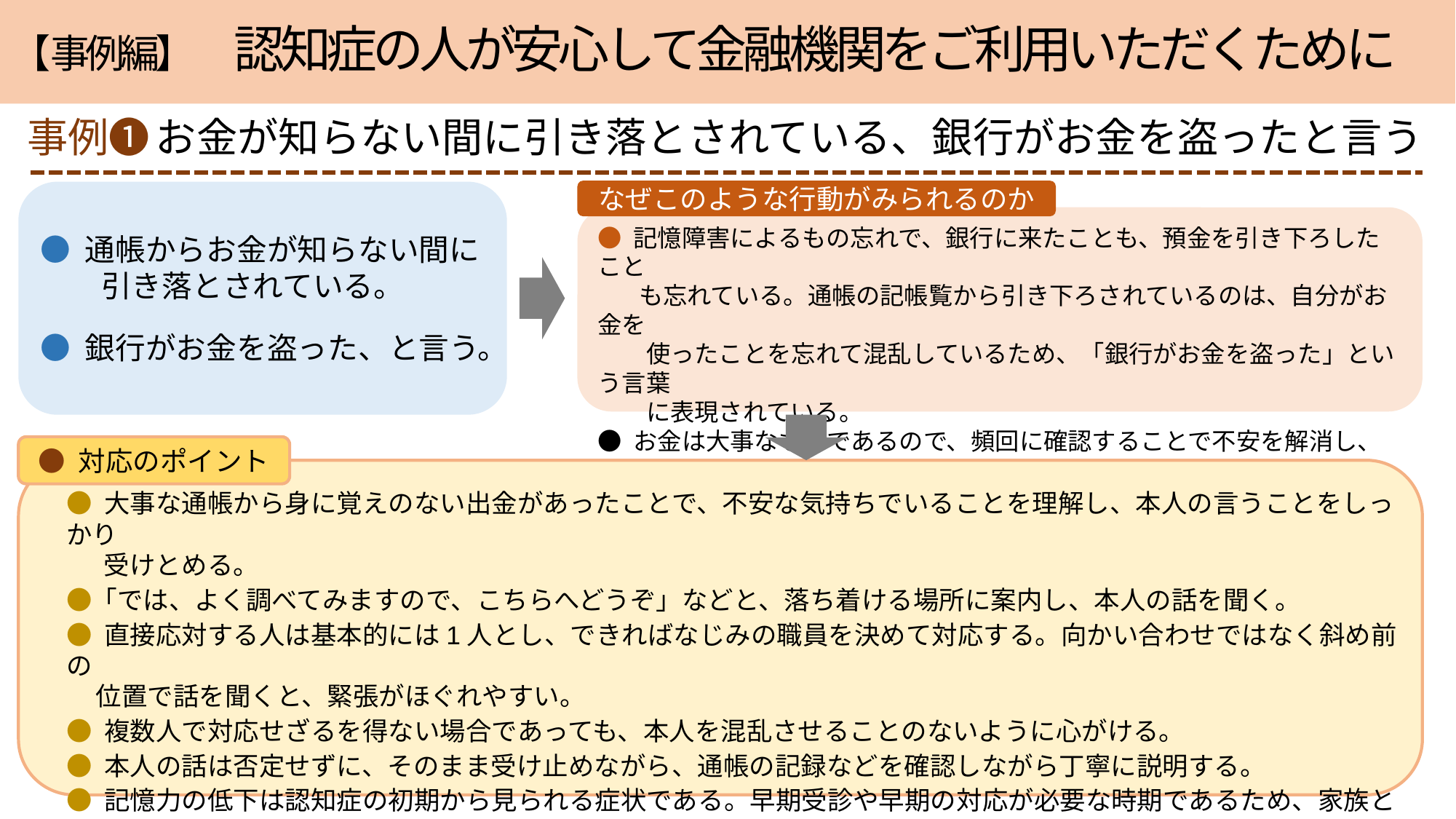

# 【事例編】　 認知症の人が安心して金融機関をご利用いただくために
事例❶
お金が知らない間に引き落とされている、銀行がお金を盗ったと言う
なぜこのような行動がみられるのか
● 通帳からお金が知らない間に
　　引き落とされている。

● 銀行がお金を盗った、と言う。
● 記憶障害によるもの忘れで、銀行に来たことも、預金を引き下ろしたこと
  　も忘れている。通帳の記帳覧から引き下ろされているのは、自分がお金を
　　使ったことを忘れて混乱しているため、「銀行がお金を盗った」という言葉
　　に表現されている。
● お金は大事なものであるので、頻回に確認することで不安を解消し、安心
    して１日を暮らしたいと考えている場合もある。

● 対応のポイント

● 大事な通帳から身に覚えのない出金があったことで、不安な気持ちでいることを理解し、本人の言うことをしっかり
　  受けとめる。

● ｢では、よく調べてみますので、こちらへどうぞ」などと、落ち着ける場所に案内し、本人の話を聞く。

● 直接応対する人は基本的には1人とし、できればなじみの職員を決めて対応する。向かい合わせではなく斜め前の
    位置で話を聞くと、緊張がほぐれやすい。

● 複数人で対応せざるを得ない場合であっても、本人を混乱させることのないように心がける。

● 本人の話は否定せずに、そのまま受け止めながら、通帳の記録などを確認しながら丁寧に説明する。

● 記憶力の低下は認知症の初期から見られる症状である。早期受診や早期の対応が必要な時期であるため、家族と
    連絡を取る。もしくは地域包括支援センターへの連絡や情報共有を行う。